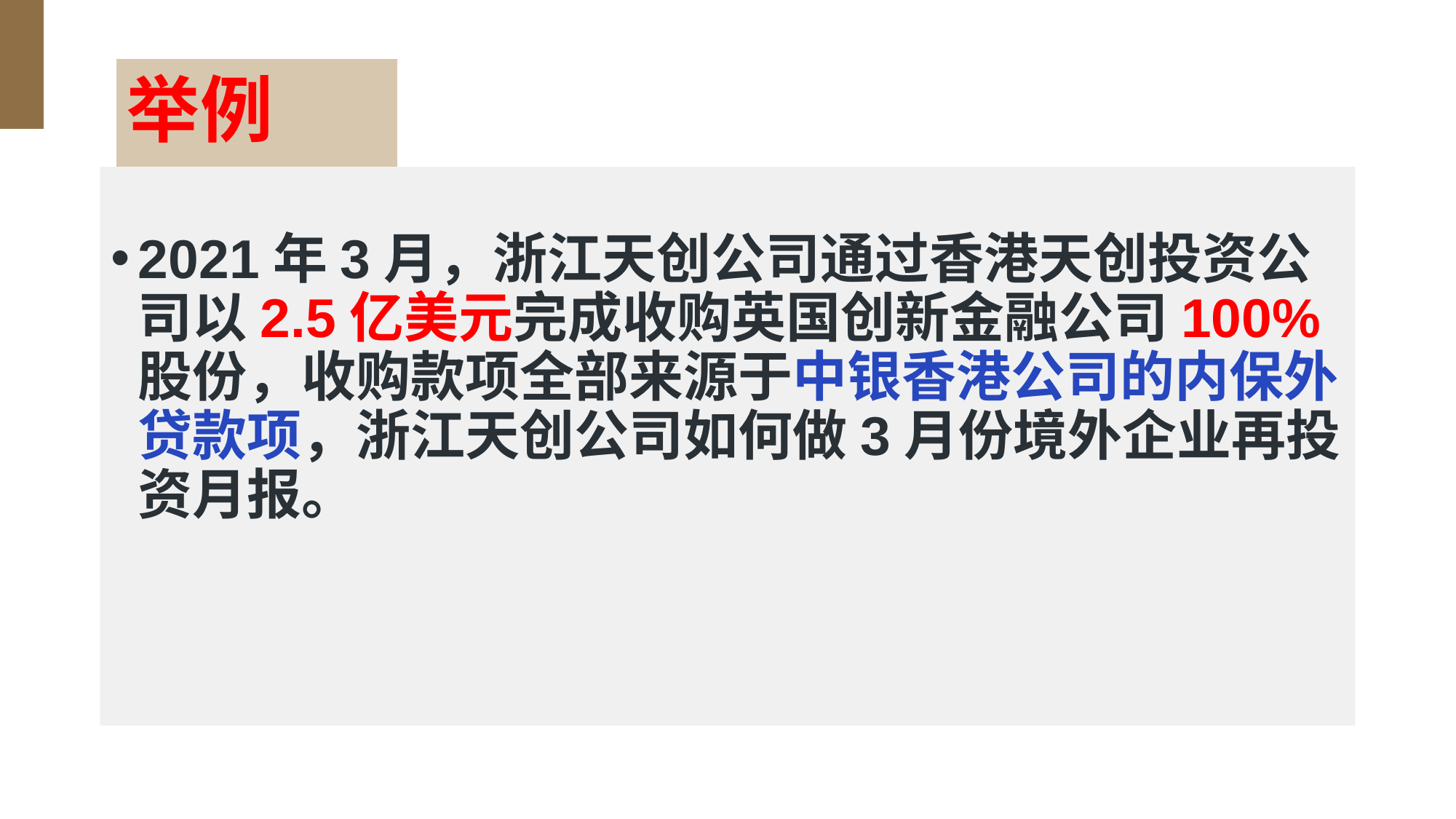

# 举例

2021年3月，浙江天创公司通过香港天创投资公司以2.5亿美元完成收购英国创新金融公司100%股份，收购款项全部来源于中银香港公司的内保外贷款项，浙江天创公司如何做3月份境外企业再投资月报。